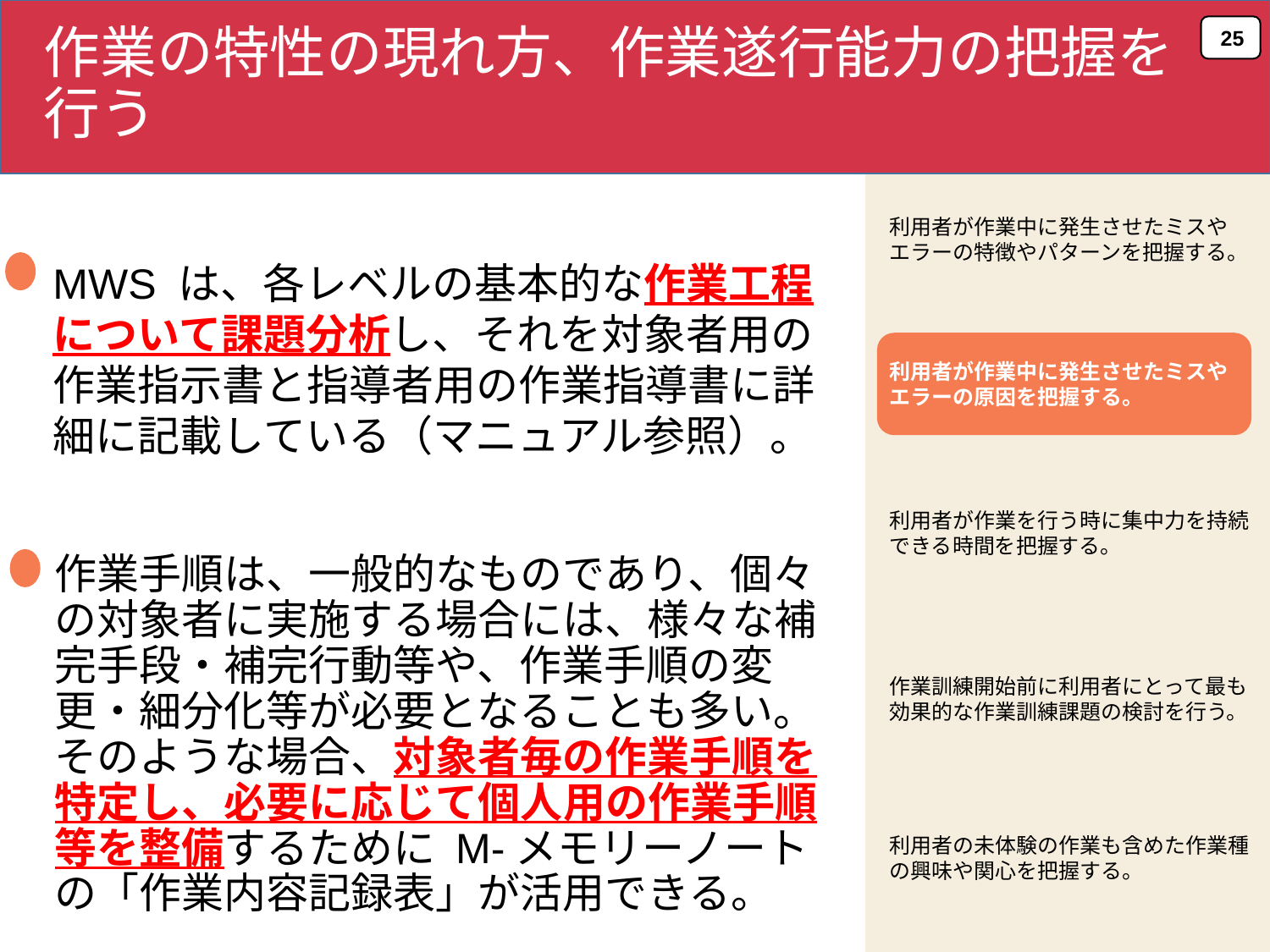

25

作業の特性の現れ方、作業遂行能力の把握を行う

利用者が作業中に発生させたミスやエラーの特徴やパターンを把握する。
MWS は、各レベルの基本的な作業工程について課題分析し、それを対象者用の作業指示書と指導者用の作業指導書に詳細に記載している（マニュアル参照）。

利用者が作業中に発生させたミスやエラーの原因を把握する。
利用者が作業を行う時に集中力を持続できる時間を把握する。
作業手順は、一般的なものであり、個々の対象者に実施する場合には、様々な補完手段・補完行動等や、作業手順の変更・細分化等が必要となることも多い。そのような場合、対象者毎の作業手順を特定し、必要に応じて個人用の作業手順等を整備するために M-メモリーノートの「作業内容記録表」が活用できる。

作業訓練開始前に利用者にとって最も効果的な作業訓練課題の検討を行う。
利用者の未体験の作業も含めた作業種の興味や関心を把握する。